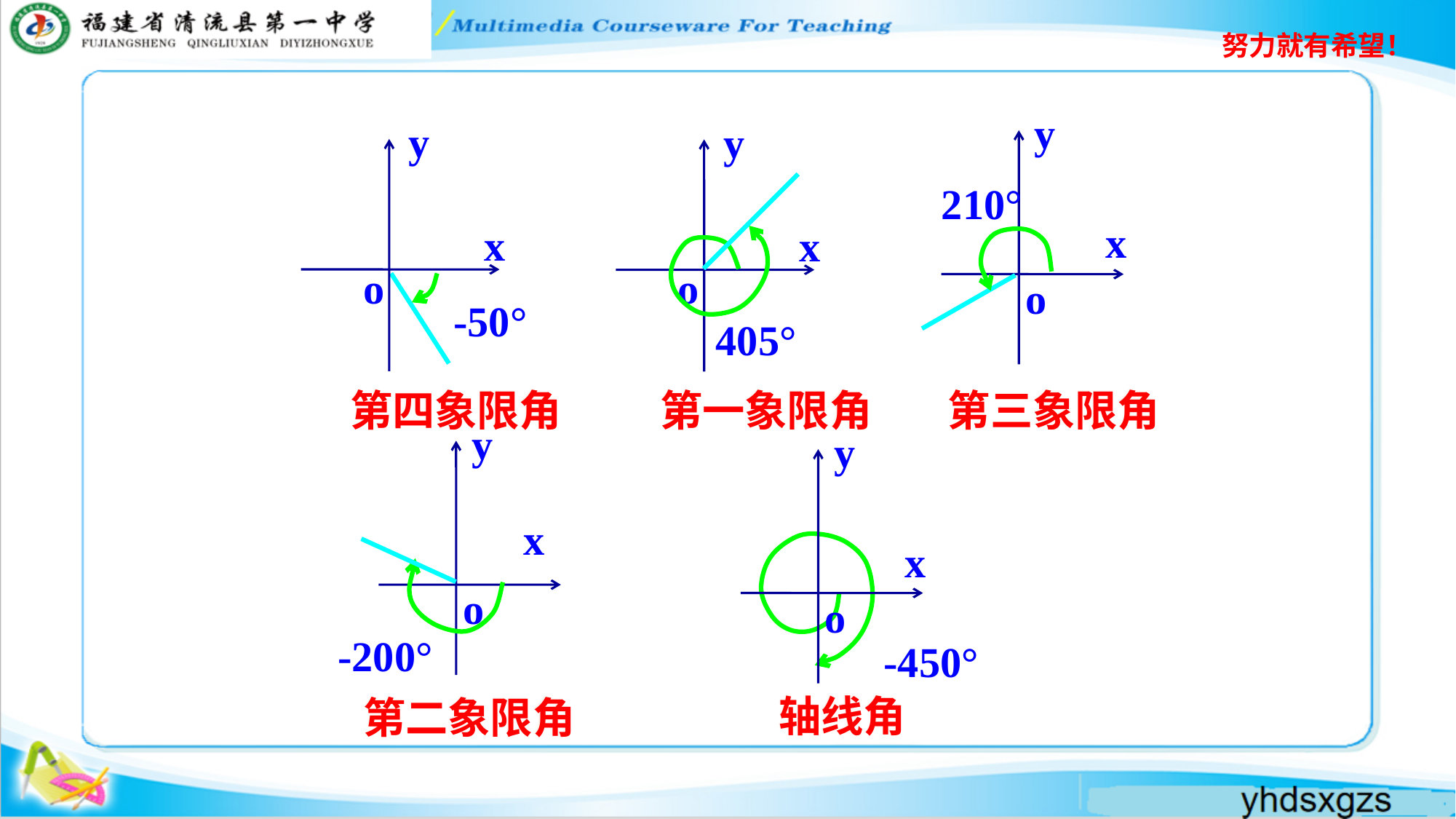

y

x
o

y

o

x
y

o

x
210°

405°

-50°

第四象限角
第一象限角
第三象限角
y

x
o

y

x
o

-200°
-450°
轴线角
第二象限角